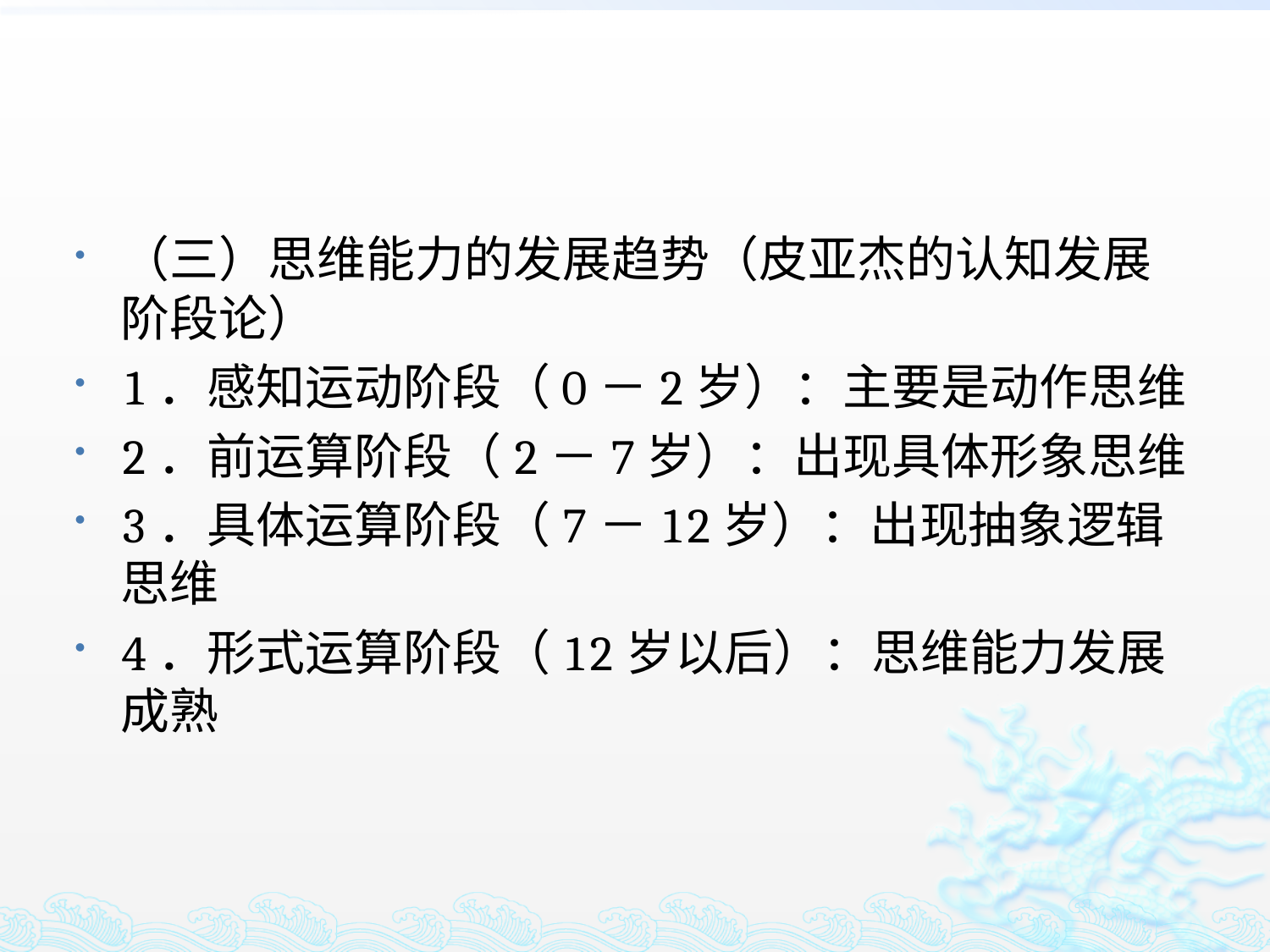

#
（三）思维能力的发展趋势（皮亚杰的认知发展阶段论）
1．感知运动阶段（0－2岁）：主要是动作思维
2．前运算阶段（2－7岁）：出现具体形象思维
3．具体运算阶段（7－12岁）：出现抽象逻辑思维
4．形式运算阶段（12岁以后）：思维能力发展成熟